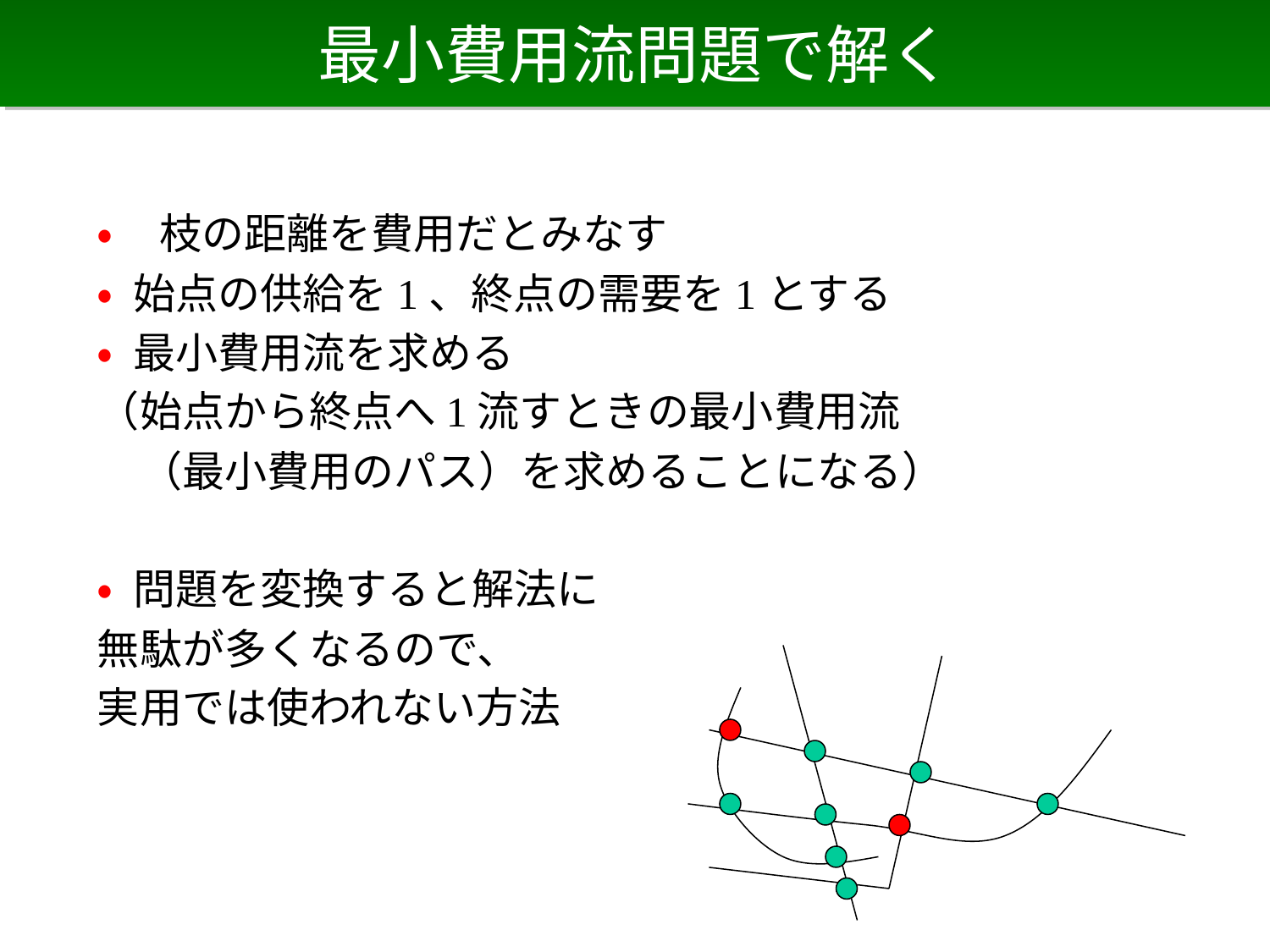

# 最小費用流問題で解く
• 枝の距離を費用だとみなす
• 始点の供給を1、終点の需要を1とする
• 最小費用流を求める
（始点から終点へ1流すときの最小費用流
　（最小費用のパス）を求めることになる）

• 問題を変換すると解法に
無駄が多くなるので、
実用では使われない方法